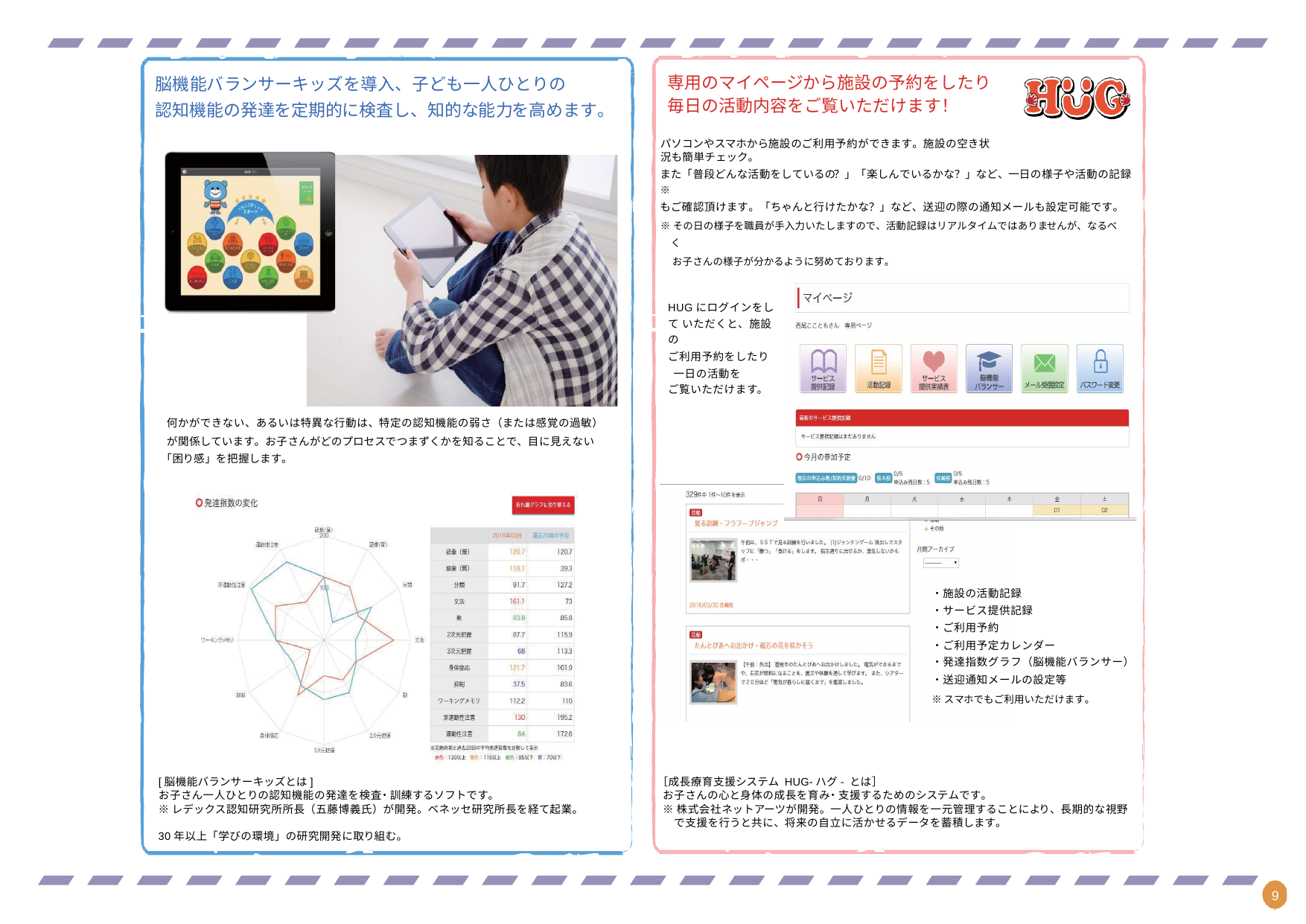

脳機能バランサーキッズを導入、子ども一人ひとりの
認知機能の発達を定期的に検査し、知的な能力を高めます。
専用のマイページから施設の予約をしたり 毎日の活動内容をご覧いただけます！

パソコンやスマホから施設のご利用予約ができます。施設の空き状況も簡単チェック。
また「普段どんな活動をしているの？」「楽しんでいるかな？」など、一日の様子や活動の記録※
もご確認頂けます。「ちゃんと行けたかな？」など、送迎の際の通知メールも設定可能です。
※その日の様子を職員が手入力いたしますので、活動記録はリアルタイムではありませんが、なるべく
    お子さんの様子が分かるように努めております。

HUGにログインをして いただくと、施設の
ご利用予約をしたり
 一日の活動を
ご覧いただけます。

何かができない、あるいは特異な行動は、特定の認知機能の弱さ（または感覚の過敏）
が関係しています。お子さんがどのプロセスでつまずくかを知ることで、目に見えない
「困り感」を把握します。

・施設の活動記録
・サービス提供記録
・ご利用予約
・ご利用予定カレンダー
・発達指数グラフ（脳機能バランサー）
・送迎通知メールの設定等
※スマホでもご利用いただけます。

[脳機能バランサーキッズとは]
お子さん一人ひとりの認知機能の発達を検査・訓練するソフトです。
※レデックス認知研究所所長（五藤博義氏）が開発。ベネッセ研究所長を経て起業。
30年以上「学びの環境」の研究開発に取り組む。
［成長療育支援システム HUG-ハグ- とは］
お子さんの心と身体の成長を育み・支援するためのシステムです。
※株式会社ネットアーツが開発。一人ひとりの情報を一元管理することにより、長期的な視野
   で支援を行うと共に、将来の自立に活かせるデータを蓄積します。

2

9